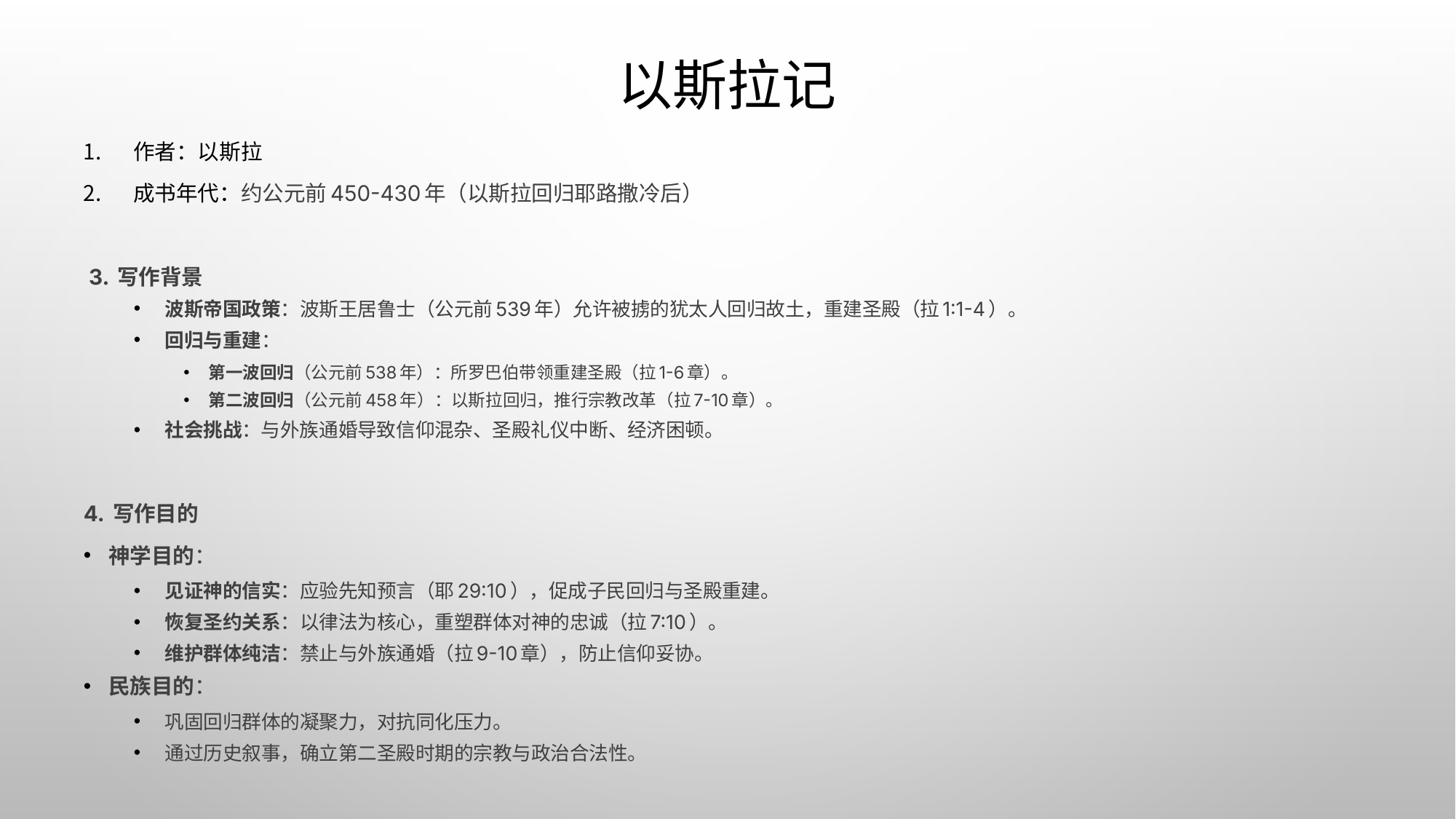

# 以斯拉记
作者：以斯拉
成书年代：约公元前450-430年（以斯拉回归耶路撒冷后）

 3. 写作背景
波斯帝国政策：波斯王居鲁士（公元前539年）允许被掳的犹太人回归故土，重建圣殿（拉1:1-4）。
回归与重建：
第一波回归（公元前538年）：所罗巴伯带领重建圣殿（拉1-6章）。
第二波回归（公元前458年）：以斯拉回归，推行宗教改革（拉7-10章）。
社会挑战：与外族通婚导致信仰混杂、圣殿礼仪中断、经济困顿。

4. 写作目的
神学目的：
见证神的信实：应验先知预言（耶29:10），促成子民回归与圣殿重建。
恢复圣约关系：以律法为核心，重塑群体对神的忠诚（拉7:10）。
维护群体纯洁：禁止与外族通婚（拉9-10章），防止信仰妥协。
民族目的：
巩固回归群体的凝聚力，对抗同化压力。
通过历史叙事，确立第二圣殿时期的宗教与政治合法性。